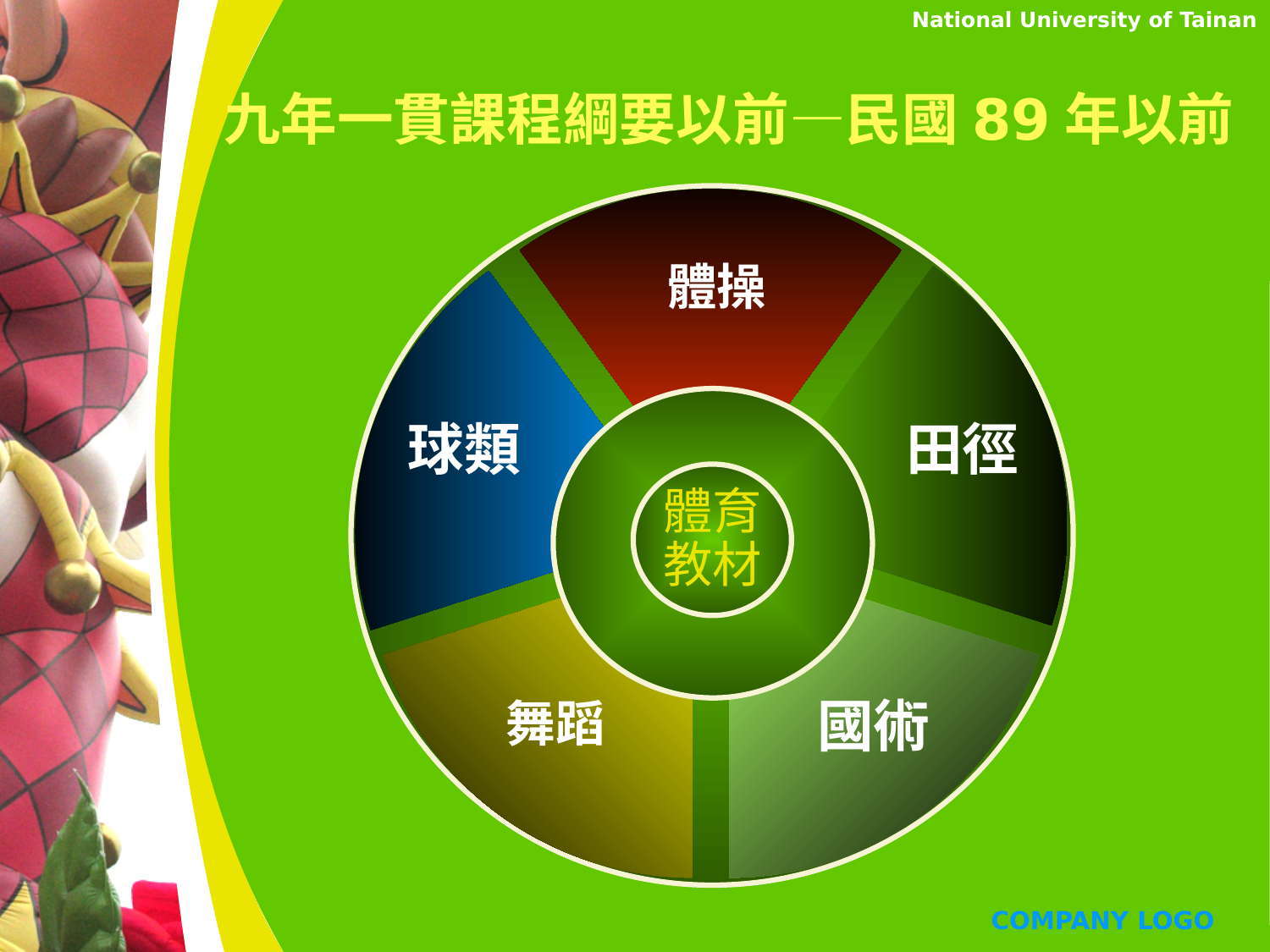

National University of Tainan
# 九年一貫課程綱要以前—民國89年以前

體操

球類
田徑
體育
教材

國術
舞蹈